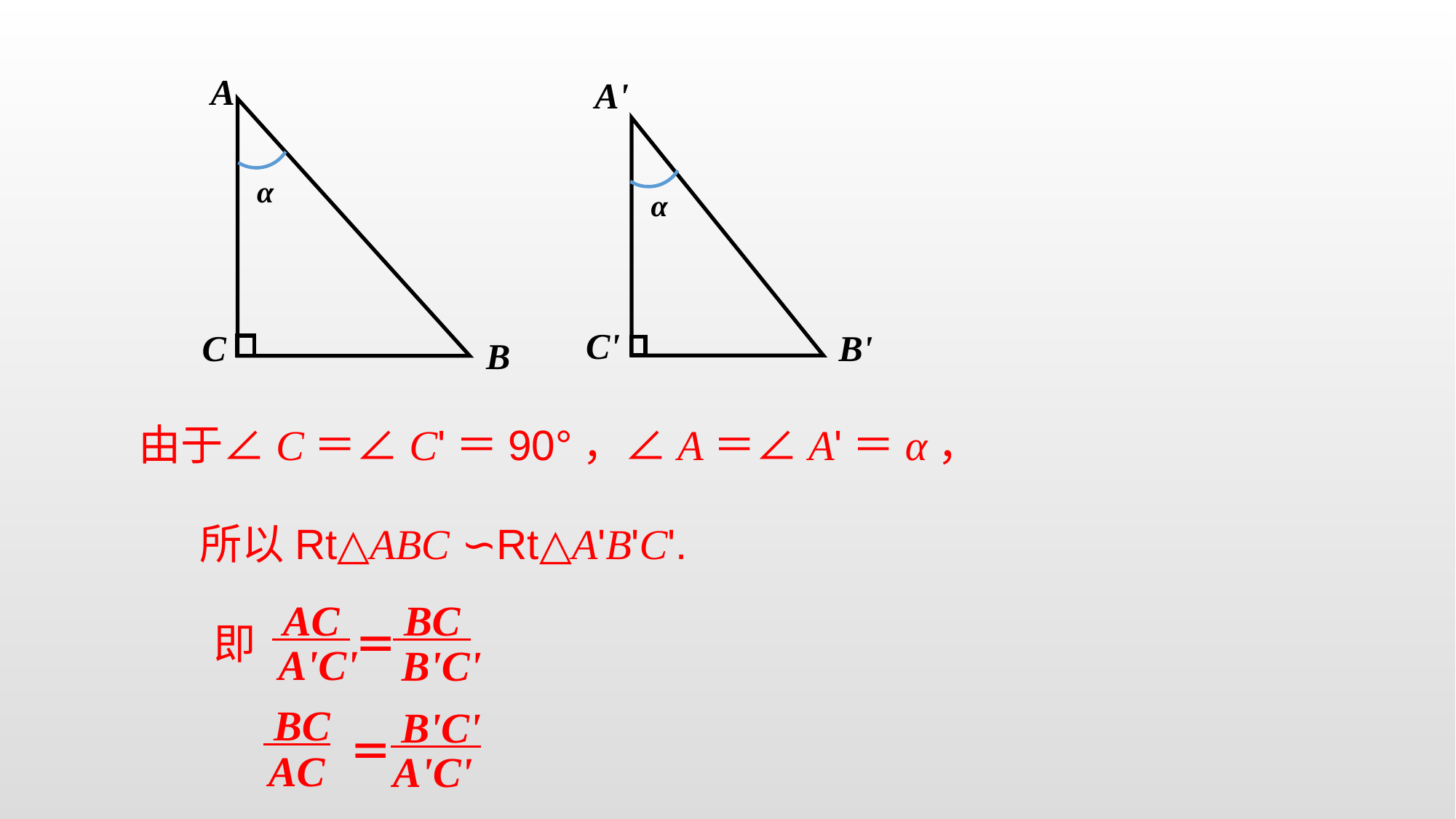

A

α
C
B
A'

α
C'
B'
由于∠C＝∠C'＝90°，∠A＝∠A'＝α，
所以Rt△ABC ∽Rt△A'B'C'.
 AC
 BC
即
＝
A'C'
B'C'
 BC
 B'C'
＝
AC
A'C'